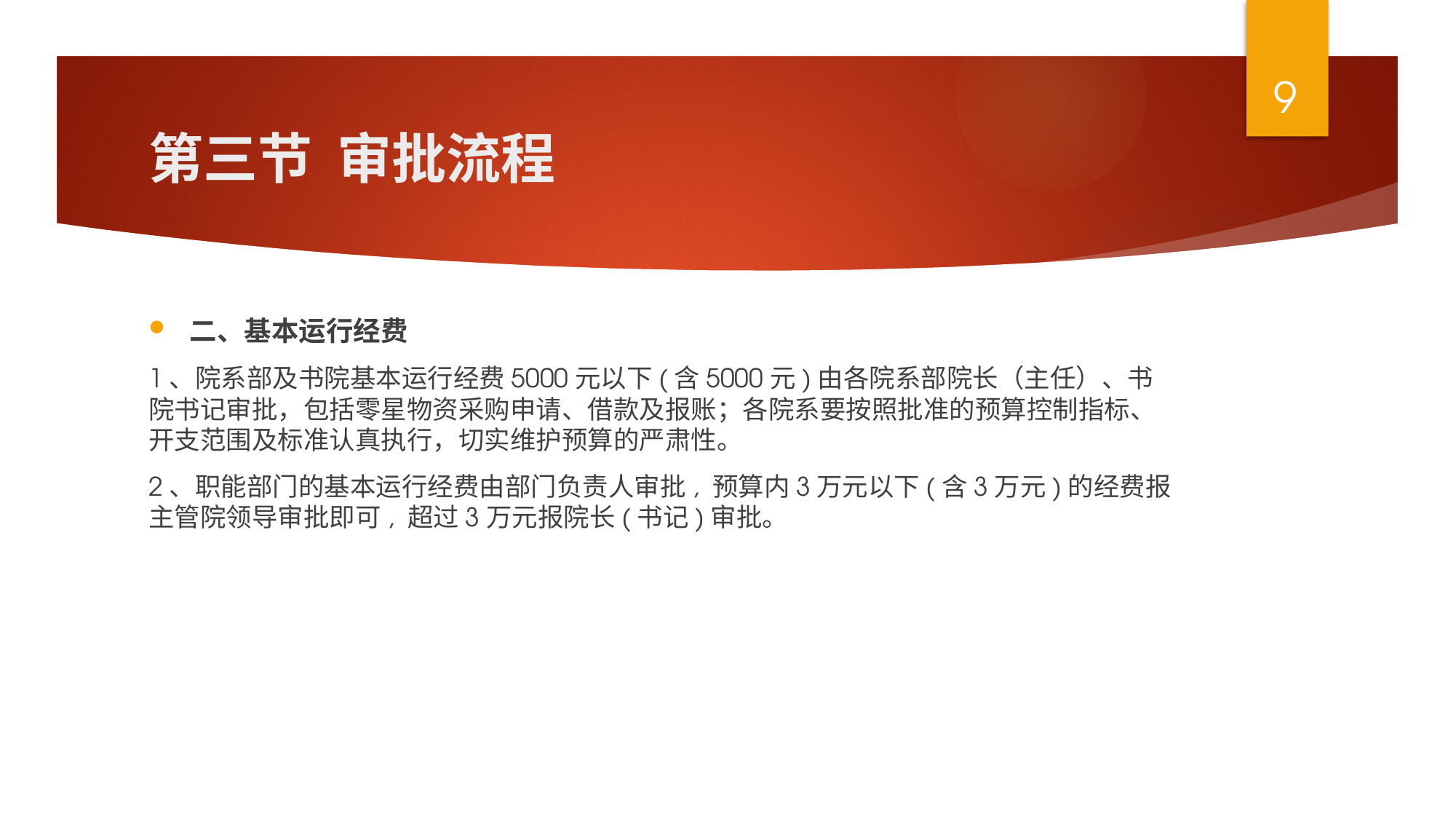

9
# 第三节  审批流程
二、基本运行经费
1、院系部及书院基本运行经费5000元以下(含5000元)由各院系部院长（主任）、书院书记审批，包括零星物资采购申请、借款及报账；各院系要按照批准的预算控制指标、开支范围及标准认真执行，切实维护预算的严肃性。
2、职能部门的基本运行经费由部门负责人审批, 预算内3万元以下(含3万元)的经费报主管院领导审批即可, 超过3万元报院长(书记)审批。